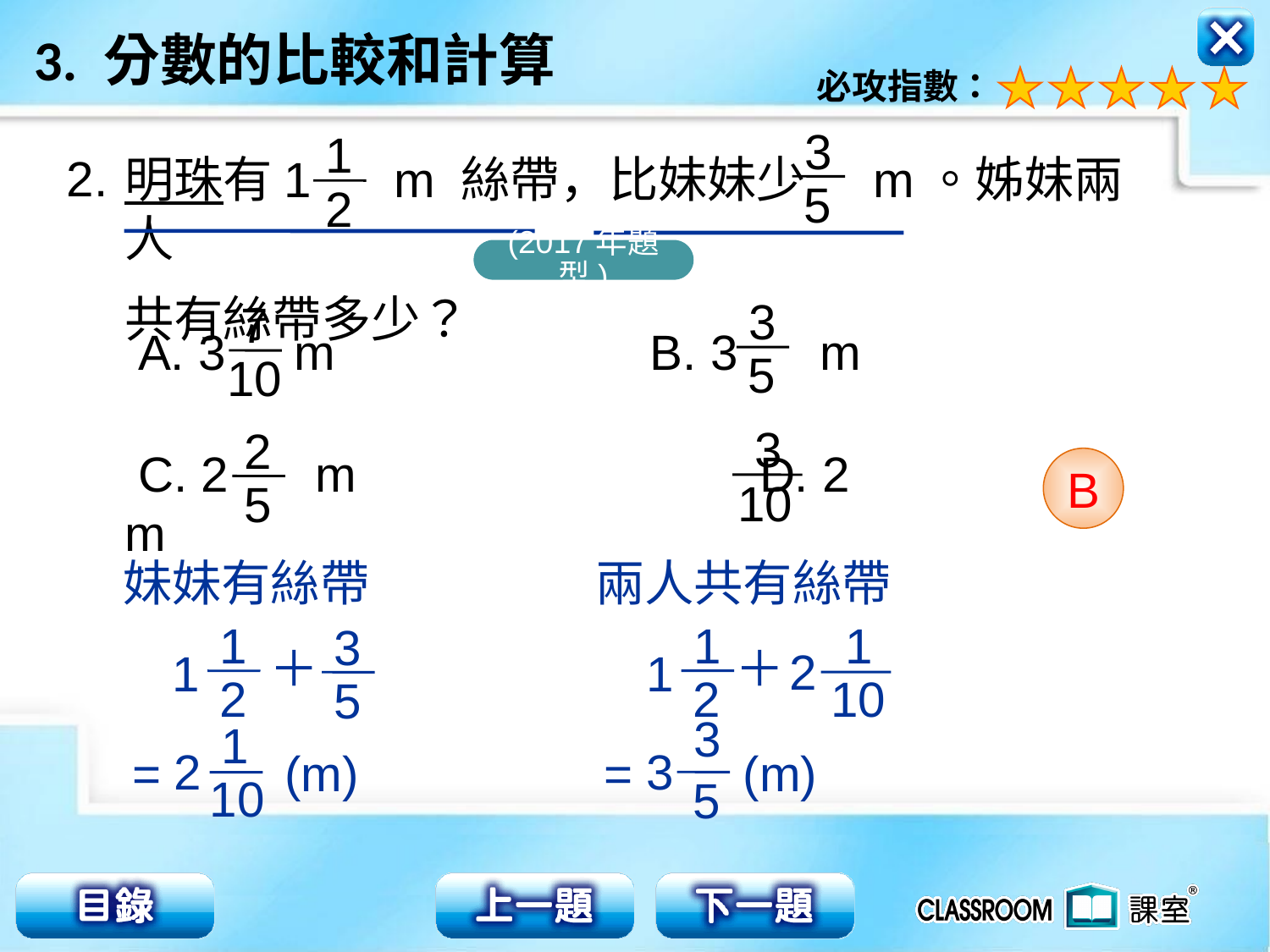

3
5

1
2

2.
明珠有1      m 絲帶，比妹妹少     m。姊妹兩人
共有絲帶多少？

(2017年題型)
3
5

7
10

 A. 3     m　　　　　    B. 3      m
 C. 2 　m　　　		D. 2      m
3
10

2
5

B
妹妹有絲帶
兩人共有絲帶
1
1
2

3
5

＋
1
2
10

1
1
2

＋
3
3
5

=        (m)
1
2
10

=         (m)